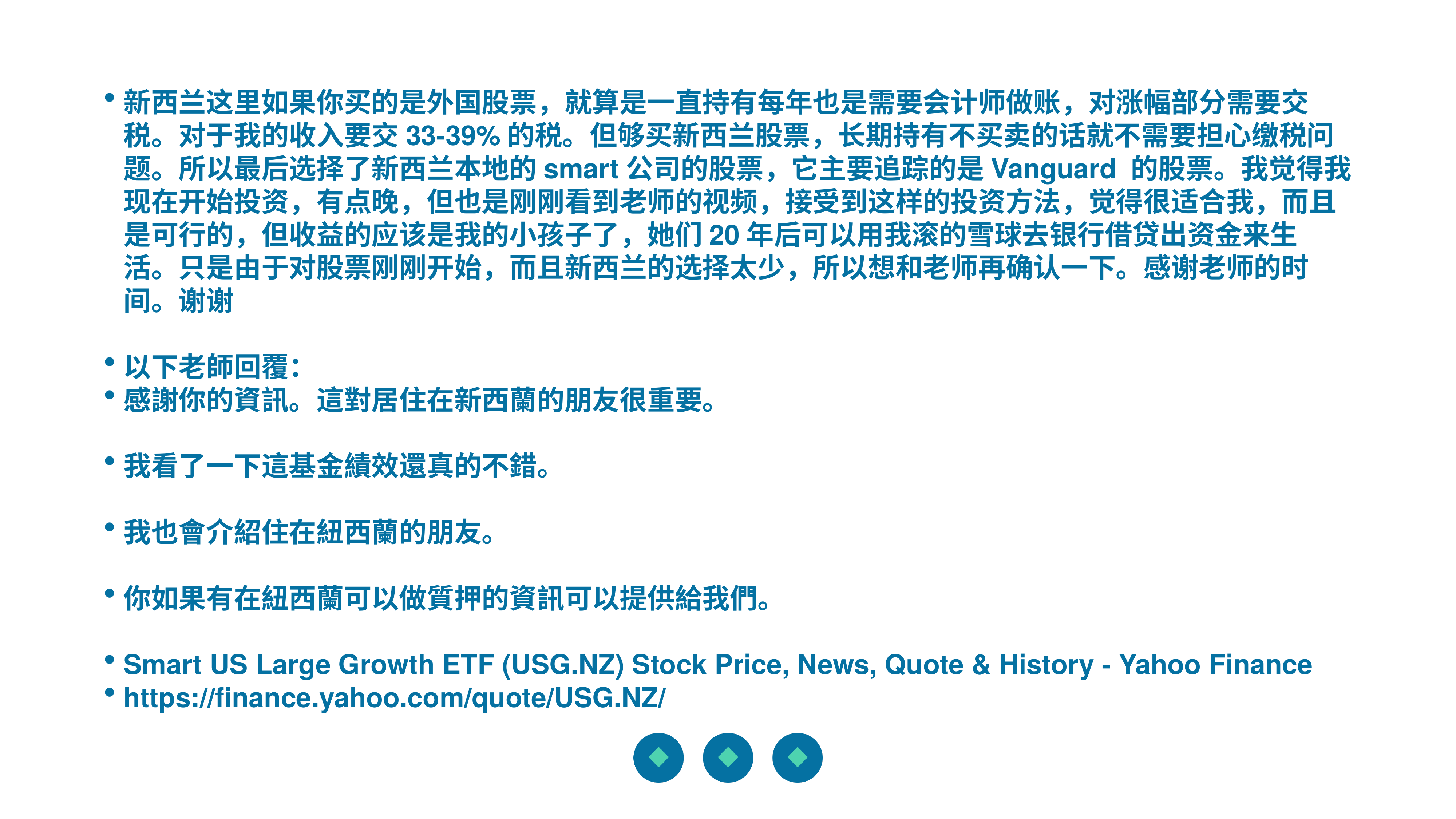

新西兰这里如果你买的是外国股票，就算是一直持有每年也是需要会计师做账，对涨幅部分需要交税。对于我的收入要交33-39%的税。但够买新西兰股票，长期持有不买卖的话就不需要担心缴税问题。所以最后选择了新西兰本地的smart公司的股票，它主要追踪的是Vanguard 的股票。我觉得我现在开始投资，有点晚，但也是刚刚看到老师的视频，接受到这样的投资方法，觉得很适合我，而且是可行的，但收益的应该是我的小孩子了，她们20年后可以用我滚的雪球去银行借贷出资金来生活。只是由于对股票刚刚开始，而且新西兰的选择太少，所以想和老师再确认一下。感谢老师的时间。谢谢

以下老師回覆：
感謝你的資訊。這對居住在新西蘭的朋友很重要。

我看了一下這基金績效還真的不錯。

我也會介紹住在紐西蘭的朋友。

你如果有在紐西蘭可以做質押的資訊可以提供給我們。

Smart US Large Growth ETF (USG.NZ) Stock Price, News, Quote & History - Yahoo Finance
https://finance.yahoo.com/quote/USG.NZ/